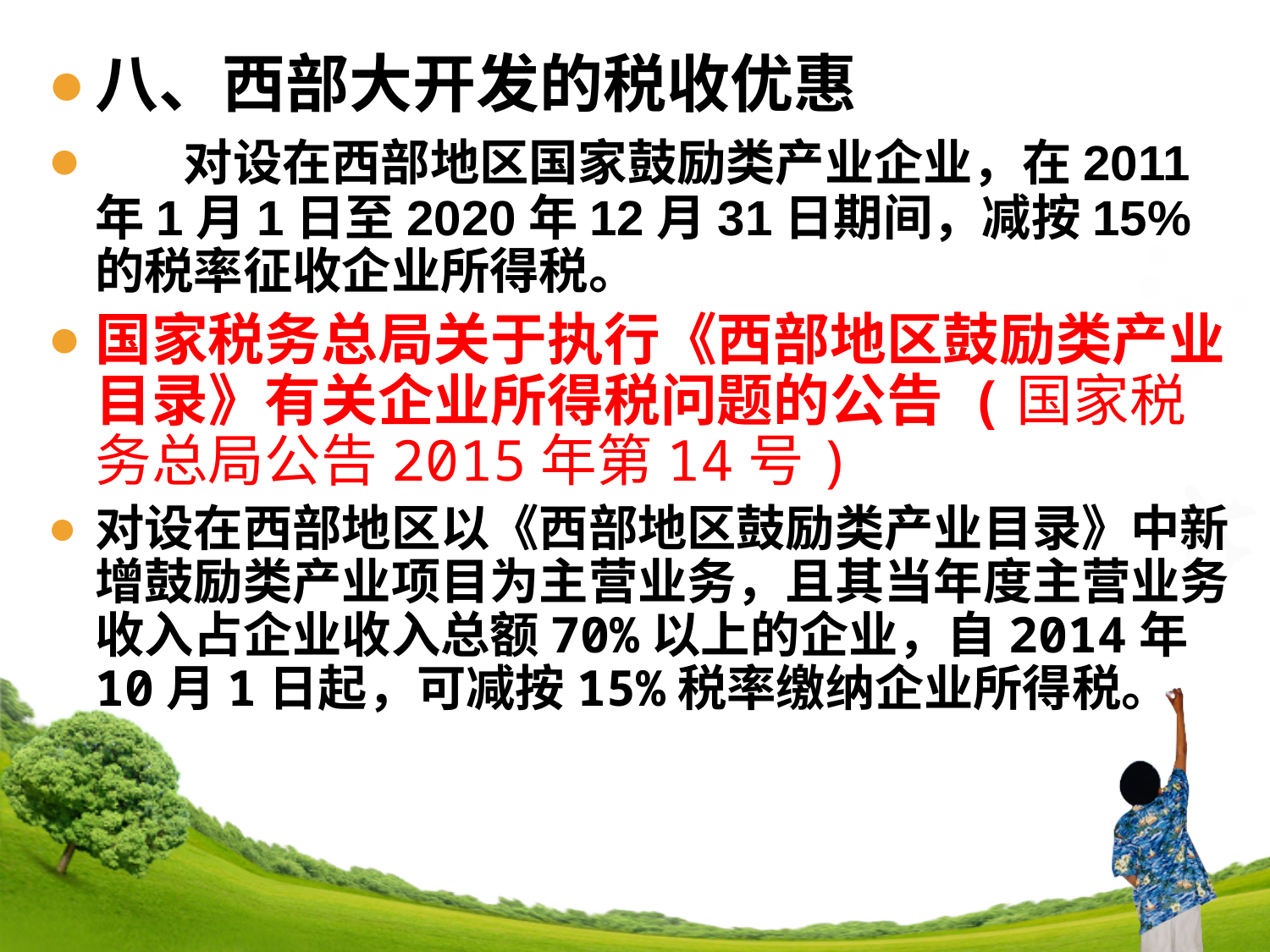

八、西部大开发的税收优惠
　   对设在西部地区国家鼓励类产业企业，在2011年1月1日至2020年12月31日期间，减按15%的税率征收企业所得税。
国家税务总局关于执行《西部地区鼓励类产业目录》有关企业所得税问题的公告 (国家税务总局公告2015年第14号)
对设在西部地区以《西部地区鼓励类产业目录》中新增鼓励类产业项目为主营业务，且其当年度主营业务收入占企业收入总额70%以上的企业，自2014年10月1日起，可减按15%税率缴纳企业所得税。